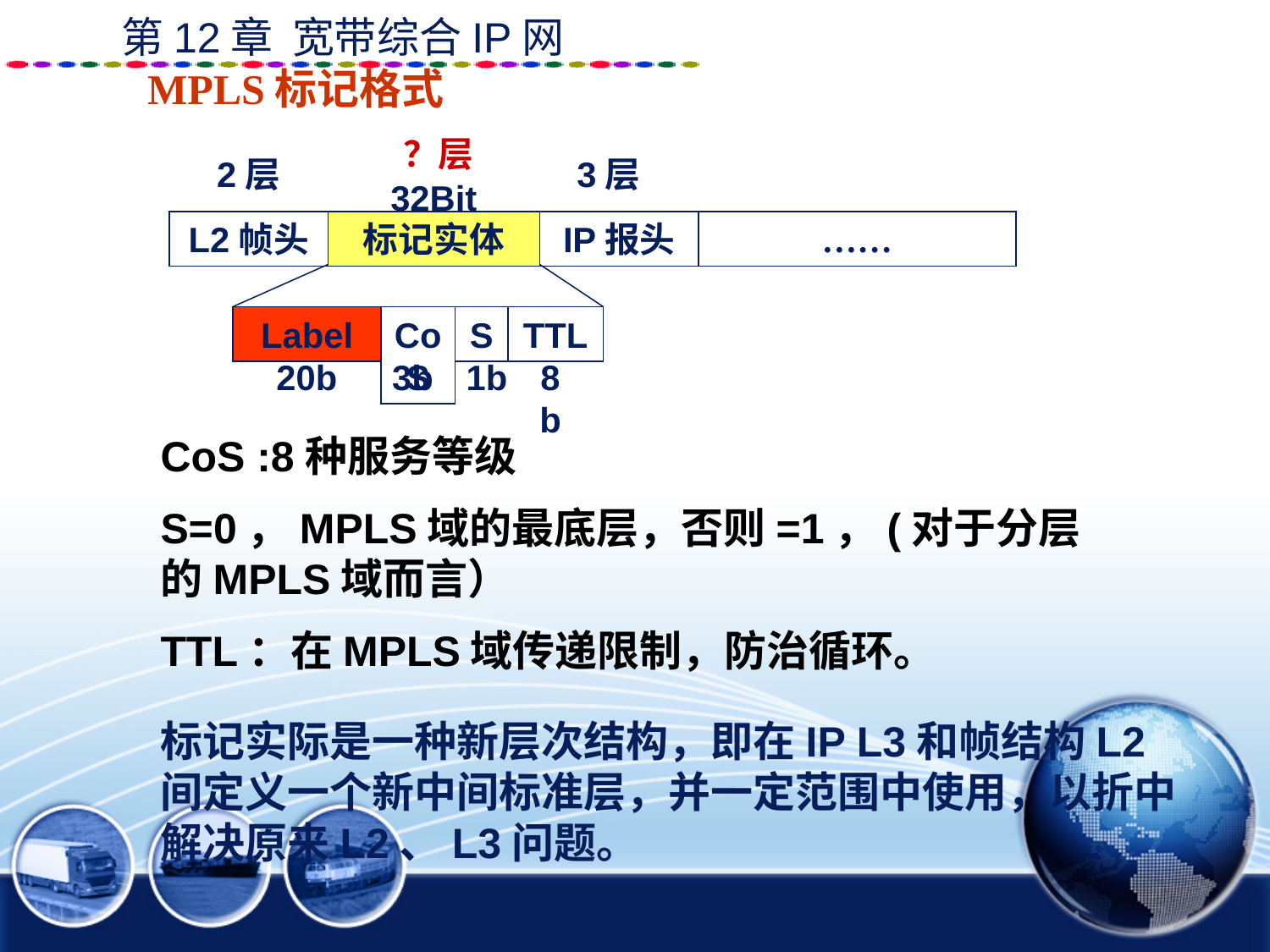

MPLS标记格式
？层
2层
3层
32Bit
L2帧头
标记实体
IP报头
……

Label
CoS
S
TTL
20b
3b
1b
8b
CoS :8种服务等级
S=0，MPLS域的最底层，否则=1，(对于分层的MPLS域而言）
TTL：在MPLS域传递限制，防治循环。
标记实际是一种新层次结构，即在IP L3和帧结构L2间定义一个新中间标准层，并一定范围中使用，以折中解决原来L2、L3问题。